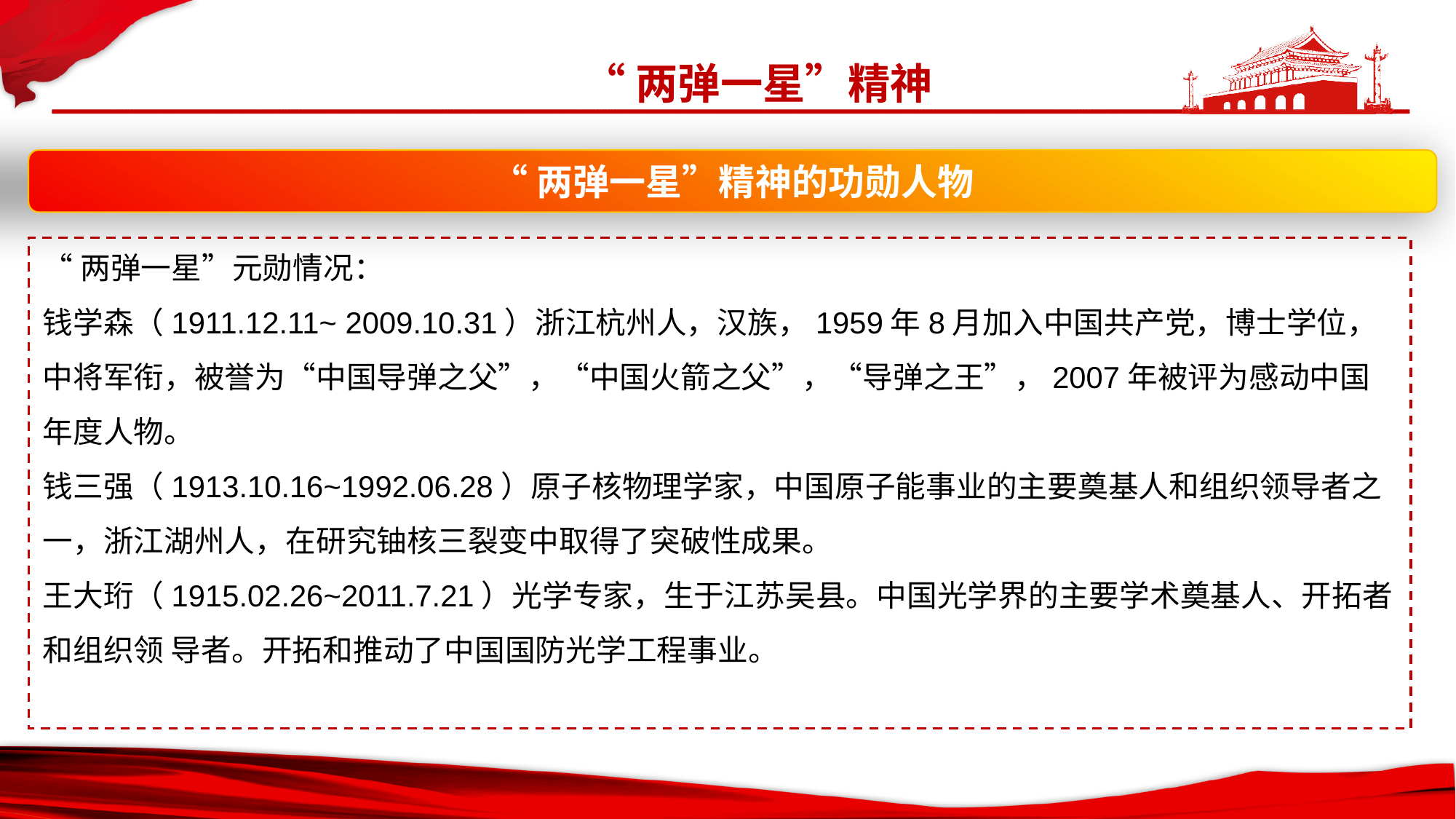

“两弹一星”精神
“两弹一星”精神的功勋人物
“两弹一星”元勋情况：
钱学森（1911.12.11~ 2009.10.31）浙江杭州人，汉族，1959年8月加入中国共产党，博士学位，中将军衔，被誉为“中国导弹之父”，“中国火箭之父”，“导弹之王”，2007年被评为感动中国年度人物。
钱三强（1913.10.16~1992.06.28）原子核物理学家，中国原子能事业的主要奠基人和组织领导者之一，浙江湖州人，在研究铀核三裂变中取得了突破性成果。
王大珩（1915.02.26~2011.7.21）光学专家，生于江苏吴县。中国光学界的主要学术奠基人、开拓者和组织领 导者。开拓和推动了中国国防光学工程事业。